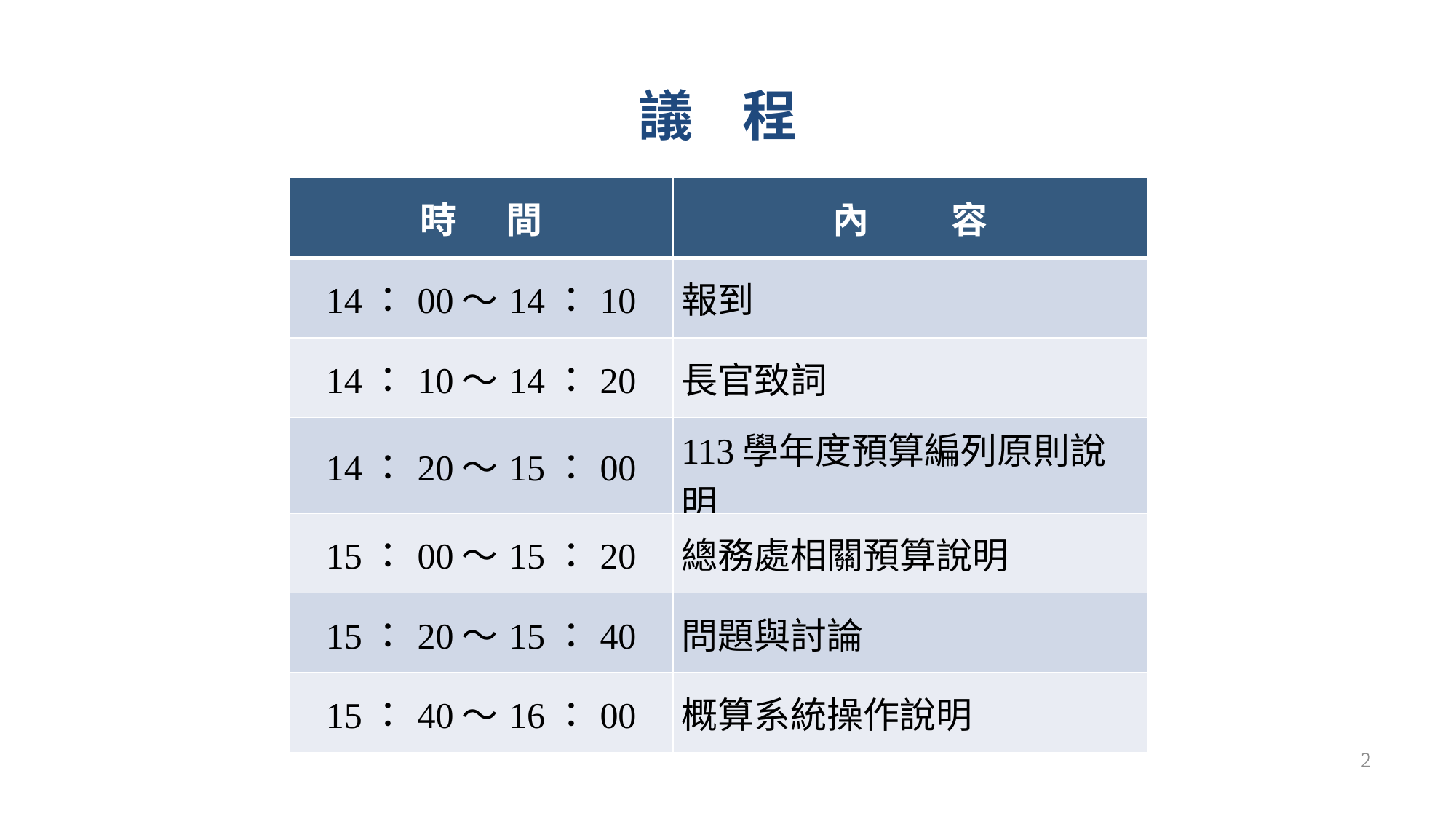

議    程
| 時 間 | 內 容 |
| --- | --- |
| 14：00～14：10 | 報到 |
| 14：10～14：20 | 長官致詞 |
| 14：20～15：00 | 113學年度預算編列原則說明 |
| 15：00～15：20 | 總務處相關預算說明 |
| 15：20～15：40 | 問題與討論 |
| 15：40～16：00 | 概算系統操作說明 |
二、主席致詞
2